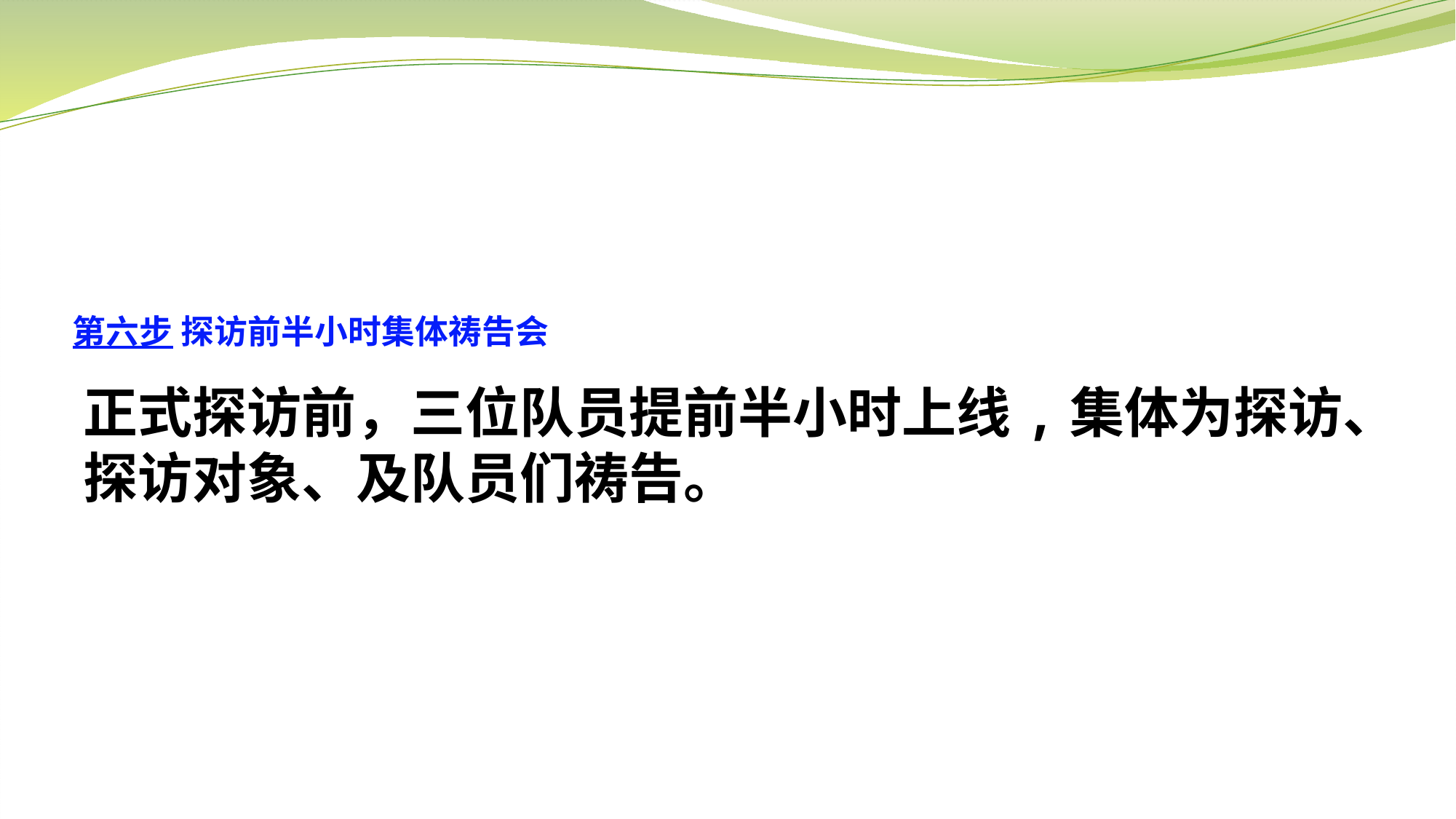

# 第六步 探访前半小时集体祷告会
正式探访前，三位队员提前半小时上线,集体为探访、探访对象、及队员们祷告。